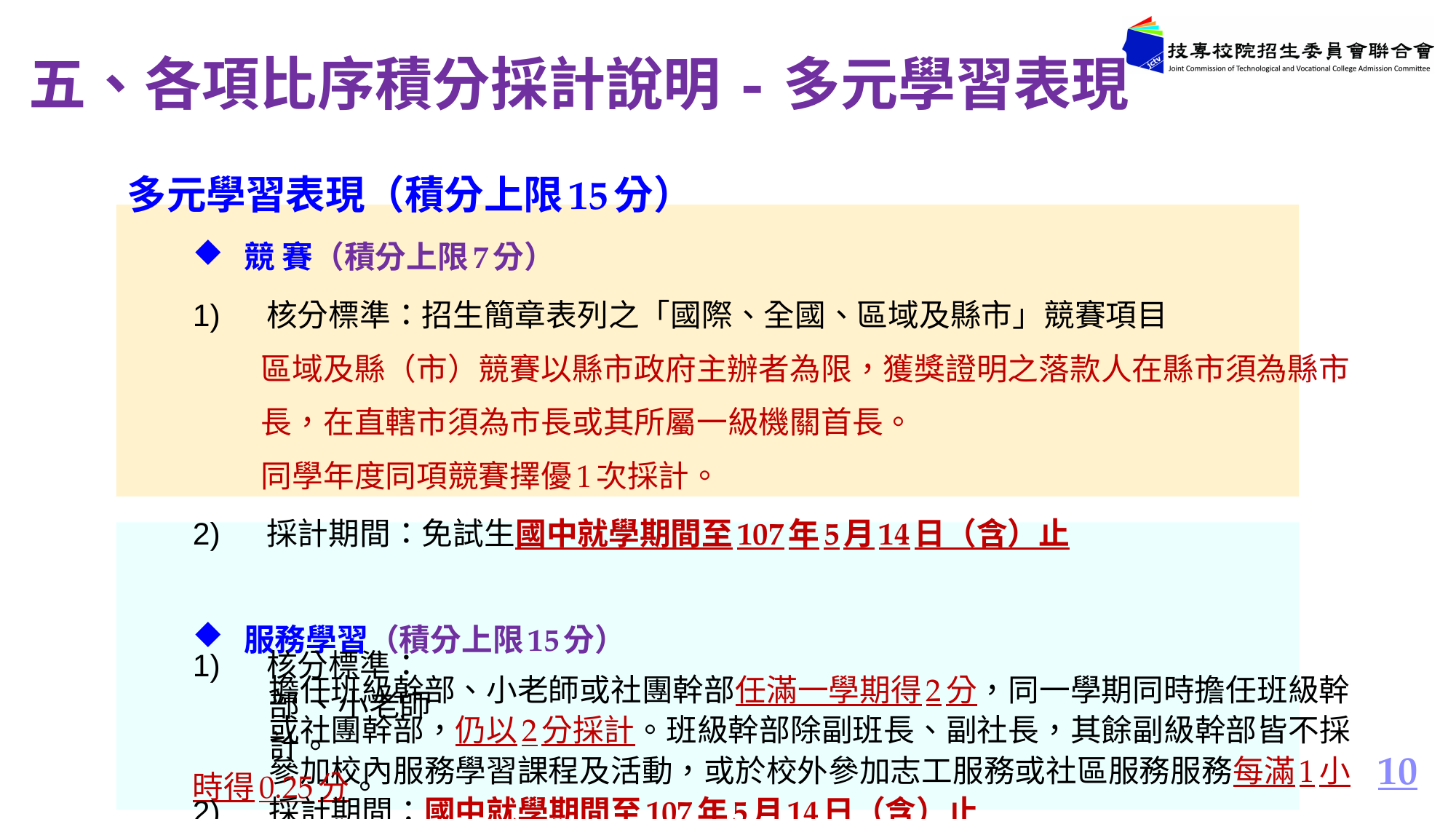

# 五、各項比序積分採計說明-多元學習表現
多元學習表現（積分上限15分）
  競 賽（積分上限7分）
核分標準：招生簡章表列之「國際、全國、區域及縣市」競賽項目
    區域及縣（市）競賽以縣市政府主辦者為限，獲獎證明之落款人在縣市須為縣市
    長，在直轄市須為市長或其所屬一級機關首長。
    同學年度同項競賽擇優1次採計。
採計期間：免試生國中就學期間至107年5月14日（含）止

  服務學習（積分上限15分）
核分標準：
擔任班級幹部、小老師或社團幹部任滿一學期得2分，同一學期同時擔任班級幹部 、小老師
或社團幹部，仍以2分採計。班級幹部除副班長、副社長，其餘副級幹部皆不採計。
參加校內服務學習課程及活動，或於校外參加志工服務或社區服務服務每滿1小時得0.25分。
採計期間：國中就學期間至107年5月14日（含）止

10